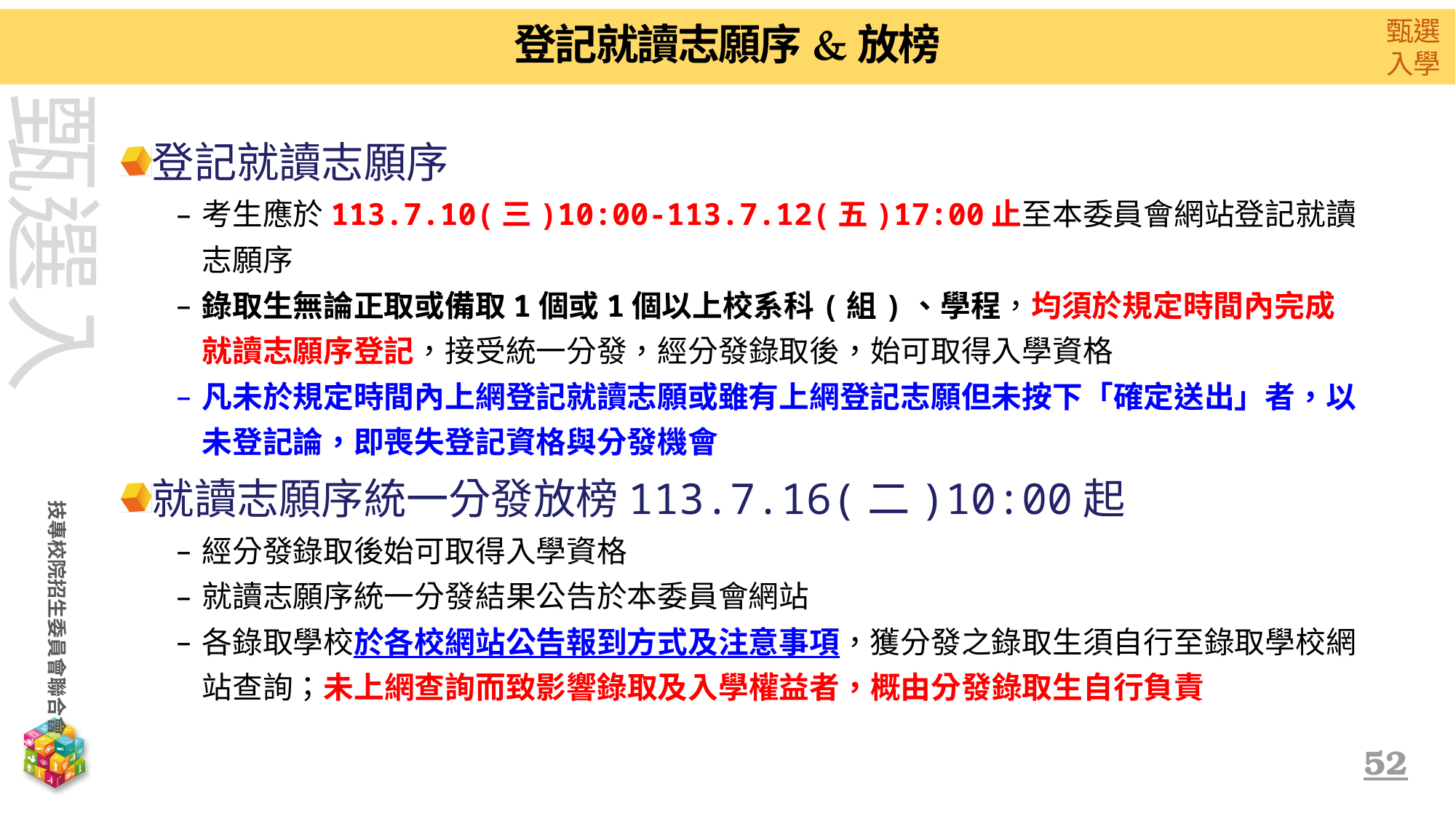

# 登記就讀志願序&放榜
登記就讀志願序
考生應於113.7.10(三)10:00-113.7.12(五)17:00止至本委員會網站登記就讀志願序
錄取生無論正取或備取1個或1個以上校系科(組)、學程，均須於規定時間內完成就讀志願序登記，接受統一分發，經分發錄取後，始可取得入學資格
凡未於規定時間內上網登記就讀志願或雖有上網登記志願但未按下「確定送出」者，以未登記論，即喪失登記資格與分發機會
就讀志願序統一分發放榜113.7.16(二)10:00起
經分發錄取後始可取得入學資格
就讀志願序統一分發結果公告於本委員會網站
各錄取學校於各校網站公告報到方式及注意事項，獲分發之錄取生須自行至錄取學校網站查詢；未上網查詢而致影響錄取及入學權益者，概由分發錄取生自行負責

52